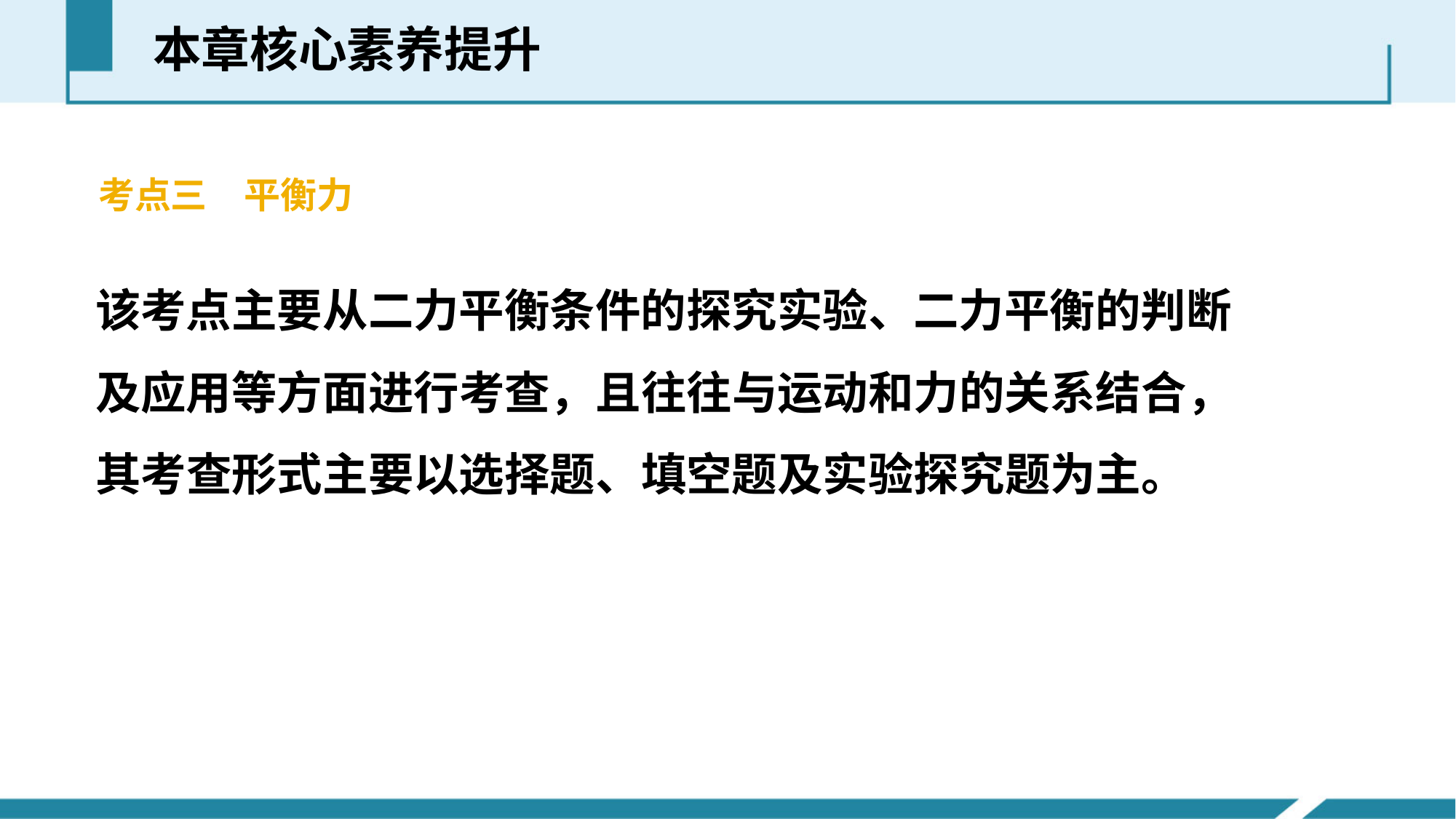

本章核心素养提升
考点三　平衡力
该考点主要从二力平衡条件的探究实验、二力平衡的判断及应用等方面进行考查，且往往与运动和力的关系结合，其考查形式主要以选择题、填空题及实验探究题为主。